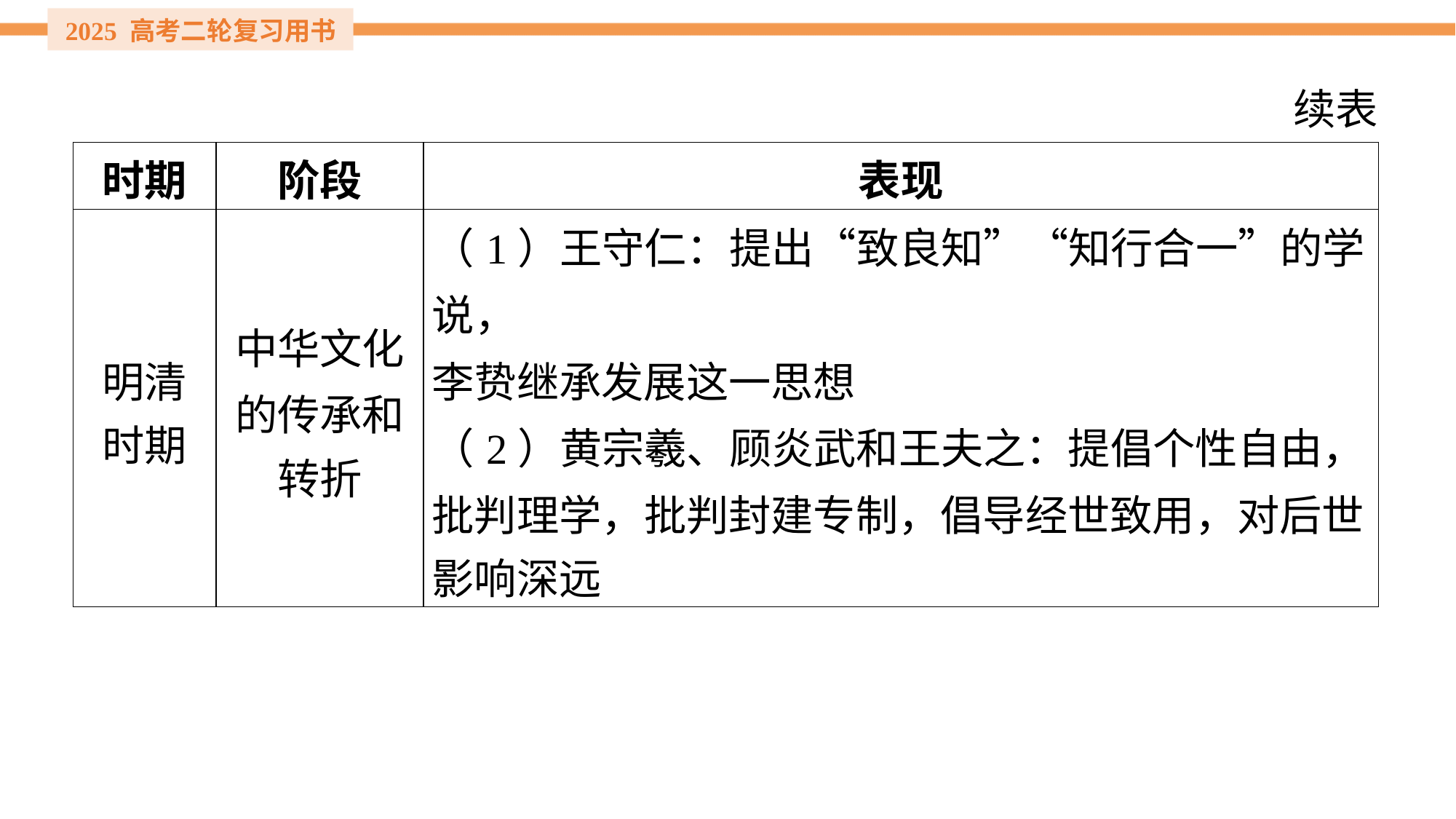

续表
| 时期 | 阶段 | 表现 |
| --- | --- | --- |
| 明清 时期 | 中华文化 的传承和 转折 | （1）王守仁：提出“致良知”“知行合一”的学说， 李贽继承发展这一思想 （2）黄宗羲、顾炎武和王夫之：提倡个性自由， 批判理学，批判封建专制，倡导经世致用，对后世 影响深远 |